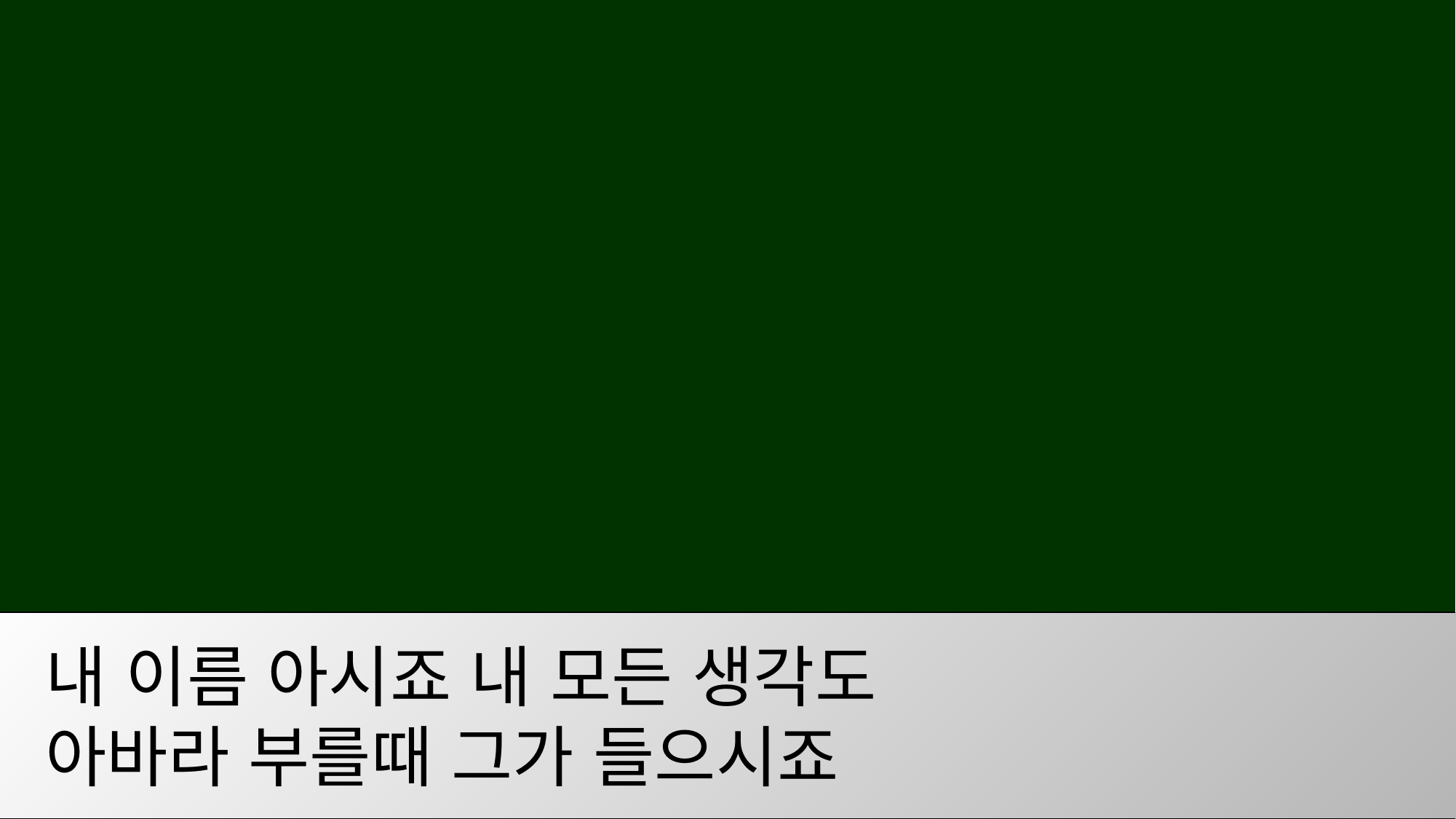

내 이름 아시죠 내 모든 생각도
 아바라 부를때 그가 들으시죠